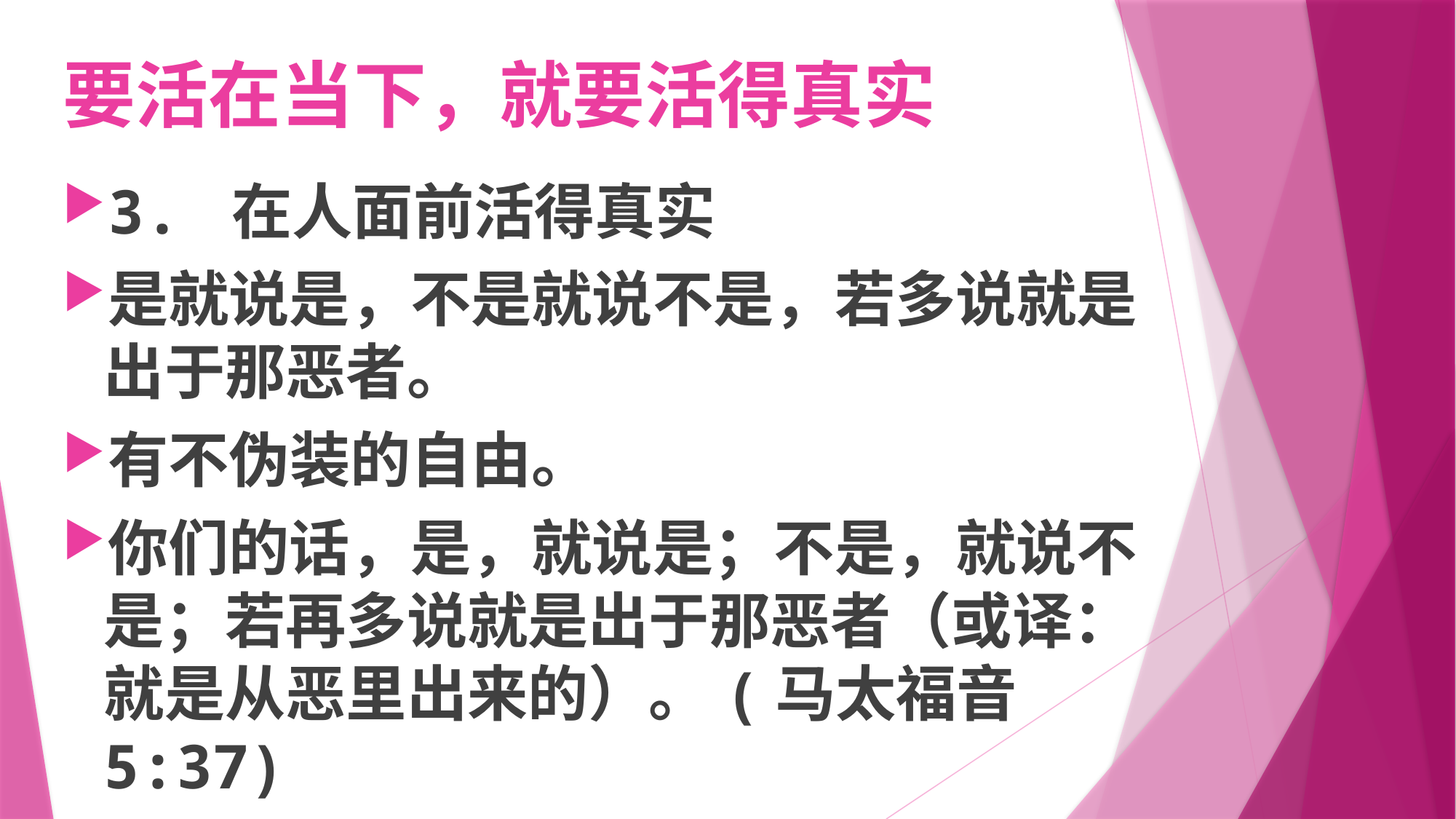

# 要活在当下，就要活得真实
3. 在人面前活得真实
是就说是，不是就说不是，若多说就是出于那恶者。
有不伪装的自由。
你们的话，是，就说是；不是，就说不是；若再多说就是出于那恶者（或译：就是从恶里出来的）。(马太福音 5:37)